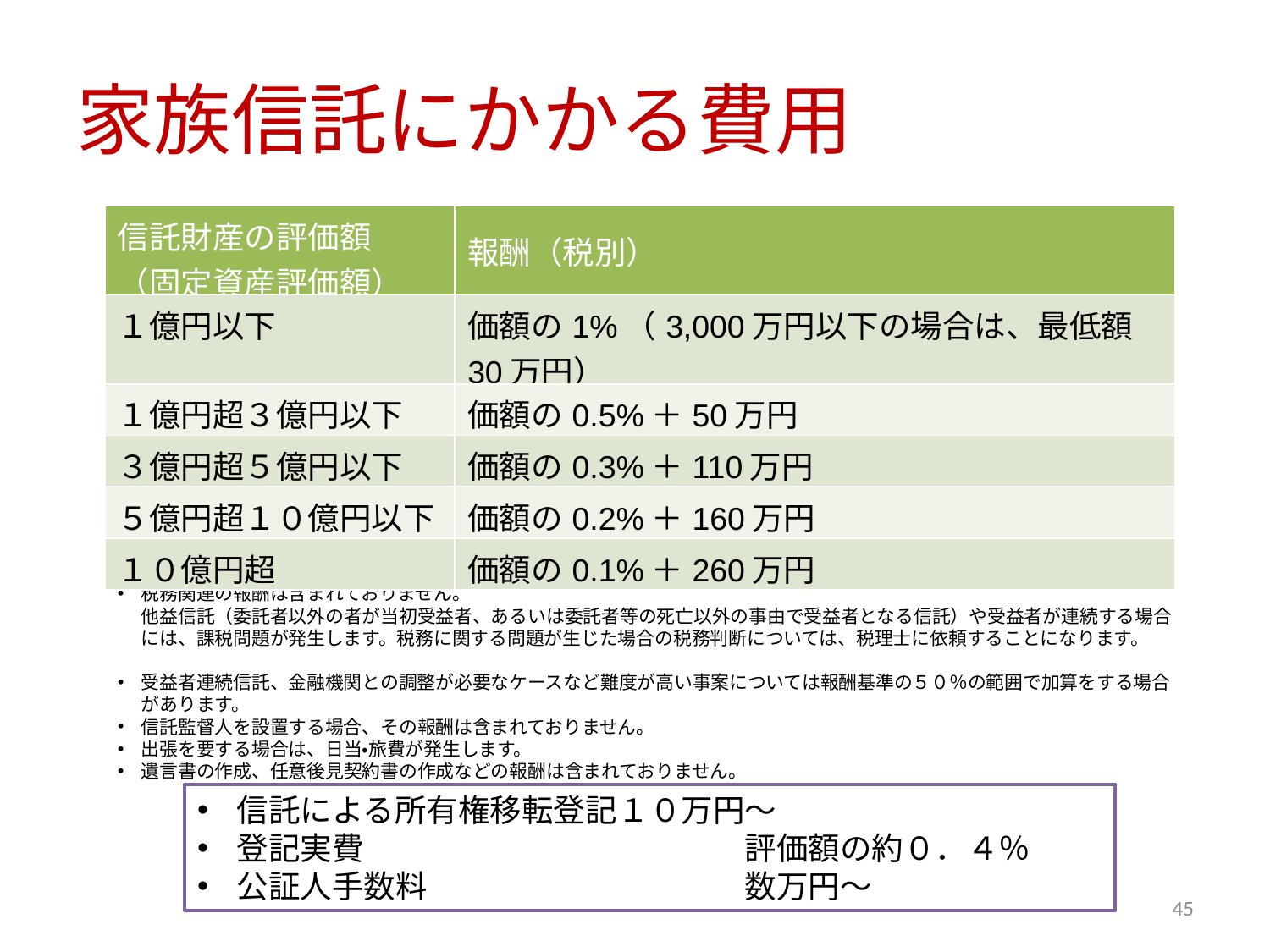

# 家族信託にかかる費用
| 信託財産の評価額 （固定資産評価額） | 報酬（税別） |
| --- | --- |
| １億円以下 | 価額の1%（3,000万円以下の場合は、最低額30万円） |
| １億円超３億円以下 | 価額の0.5%＋50万円 |
| ３億円超５億円以下 | 価額の0.3%＋110万円 |
| ５億円超１０億円以下 | 価額の0.2%＋160万円 |
| １０億円超 | 価額の0.1%＋260万円 |
税務関連の報酬は含まれておりません。
他益信託（委託者以外の者が当初受益者、あるいは委託者等の死亡以外の事由で受益者となる信託）や受益者が連続する場合には、課税問題が発生します。税務に関する問題が生じた場合の税務判断については、税理士に依頼することになります。
受益者連続信託、金融機関との調整が必要なケースなど難度が高い事案については報酬基準の５０％の範囲で加算をする場合があります。
信託監督人を設置する場合、その報酬は含まれておりません。
出張を要する場合は、日当・旅費が発生します。
遺言書の作成、任意後見契約書の作成などの報酬は含まれておりません。
信託による所有権移転登記	１０万円～
登記実費			評価額の約０．４％
公証人手数料			数万円～
45